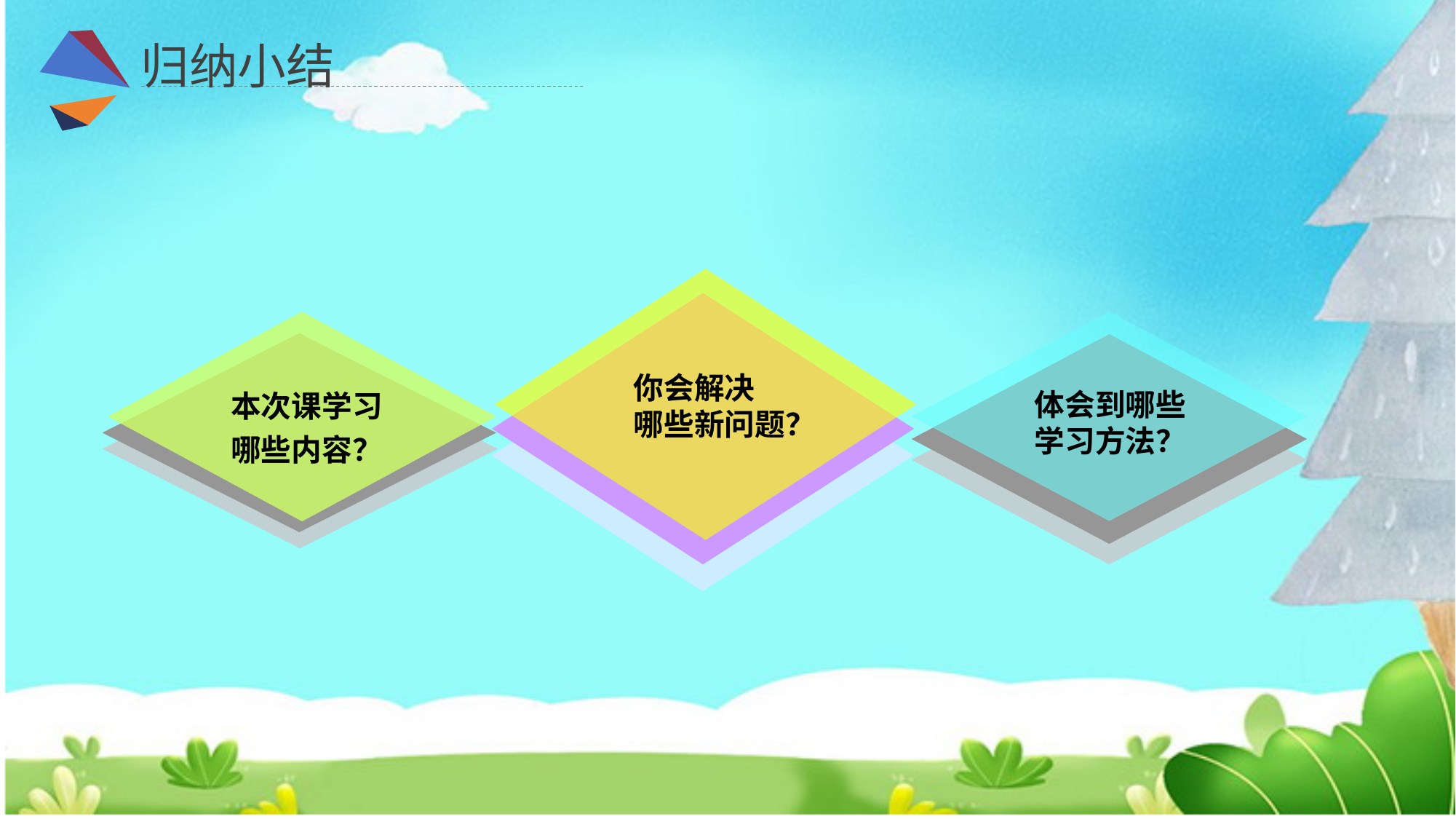

归纳小结

你会解决
哪些新问题？
本次课学习
哪些内容？
体会到哪些
学习方法？